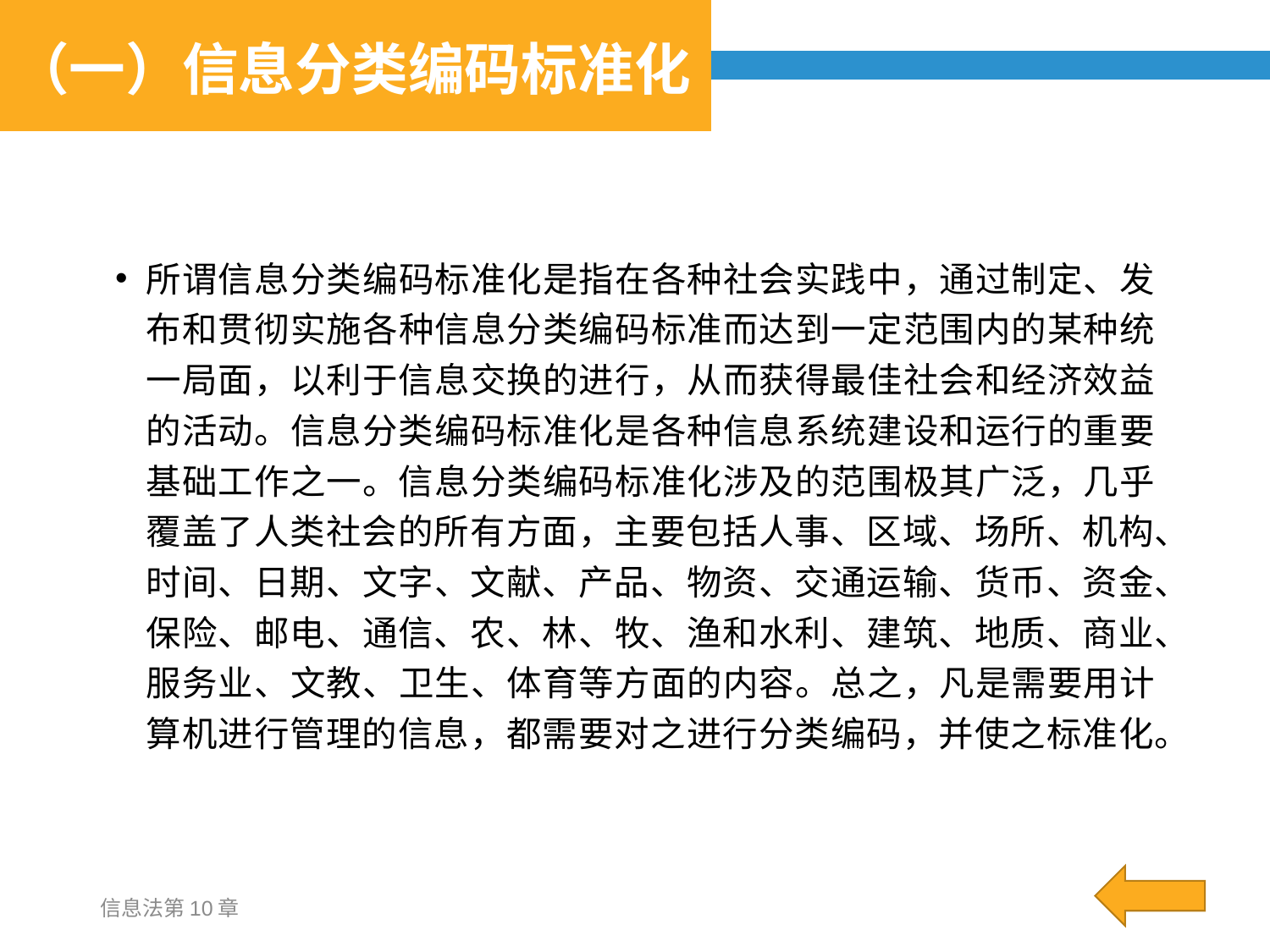

# （一）信息分类编码标准化
所谓信息分类编码标准化是指在各种社会实践中，通过制定、发布和贯彻实施各种信息分类编码标准而达到一定范围内的某种统一局面，以利于信息交换的进行，从而获得最佳社会和经济效益的活动。信息分类编码标准化是各种信息系统建设和运行的重要基础工作之一。信息分类编码标准化涉及的范围极其广泛，几乎覆盖了人类社会的所有方面，主要包括人事、区域、场所、机构、时间、日期、文字、文献、产品、物资、交通运输、货币、资金、保险、邮电、通信、农、林、牧、渔和水利、建筑、地质、商业、服务业、文教、卫生、体育等方面的内容。总之，凡是需要用计算机进行管理的信息，都需要对之进行分类编码，并使之标准化。

信息法第10章